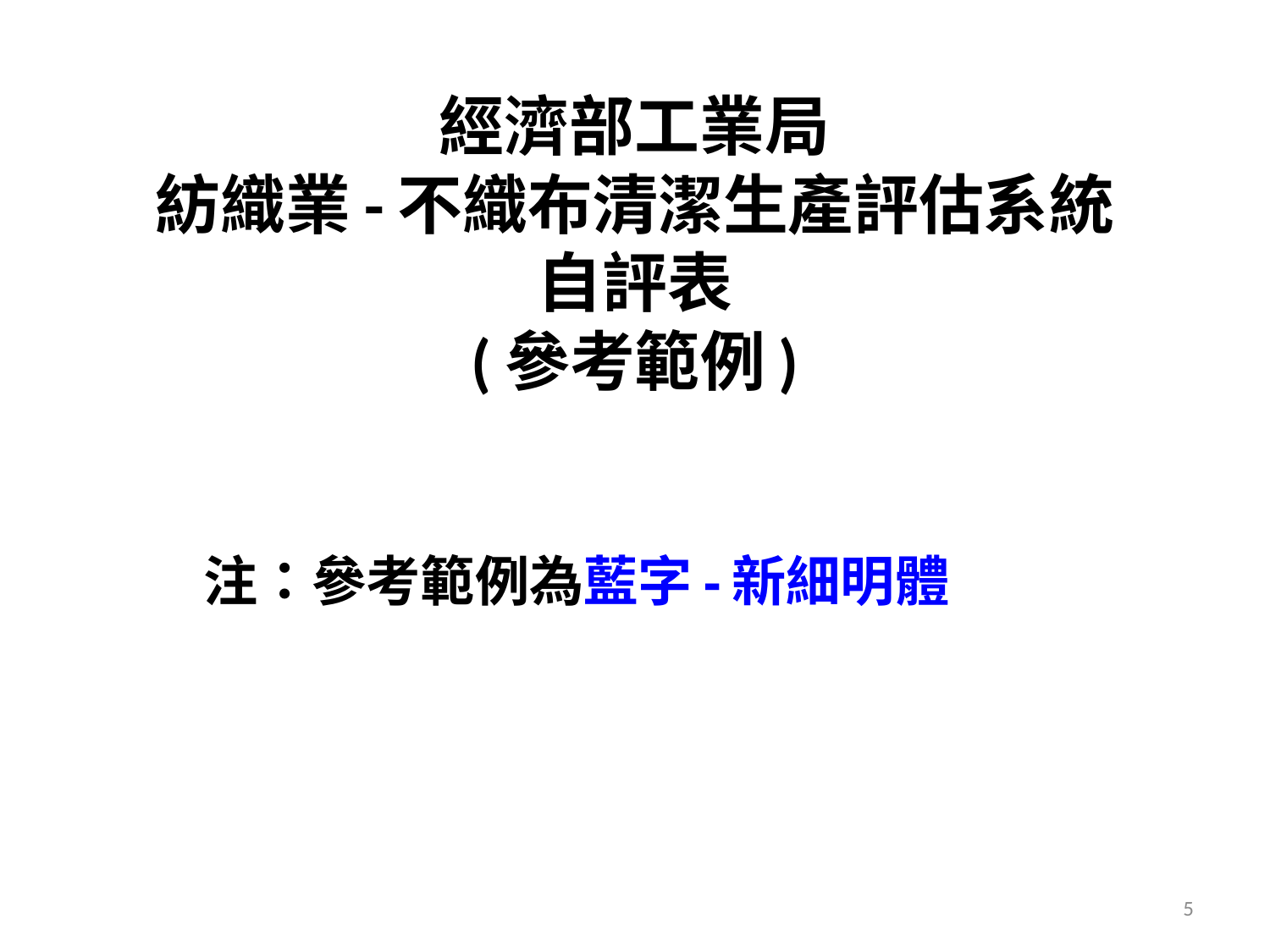

# 經濟部工業局 紡織業-不織布清潔生產評估系統 自評表 (參考範例)

注：參考範例為藍字-新細明體

5